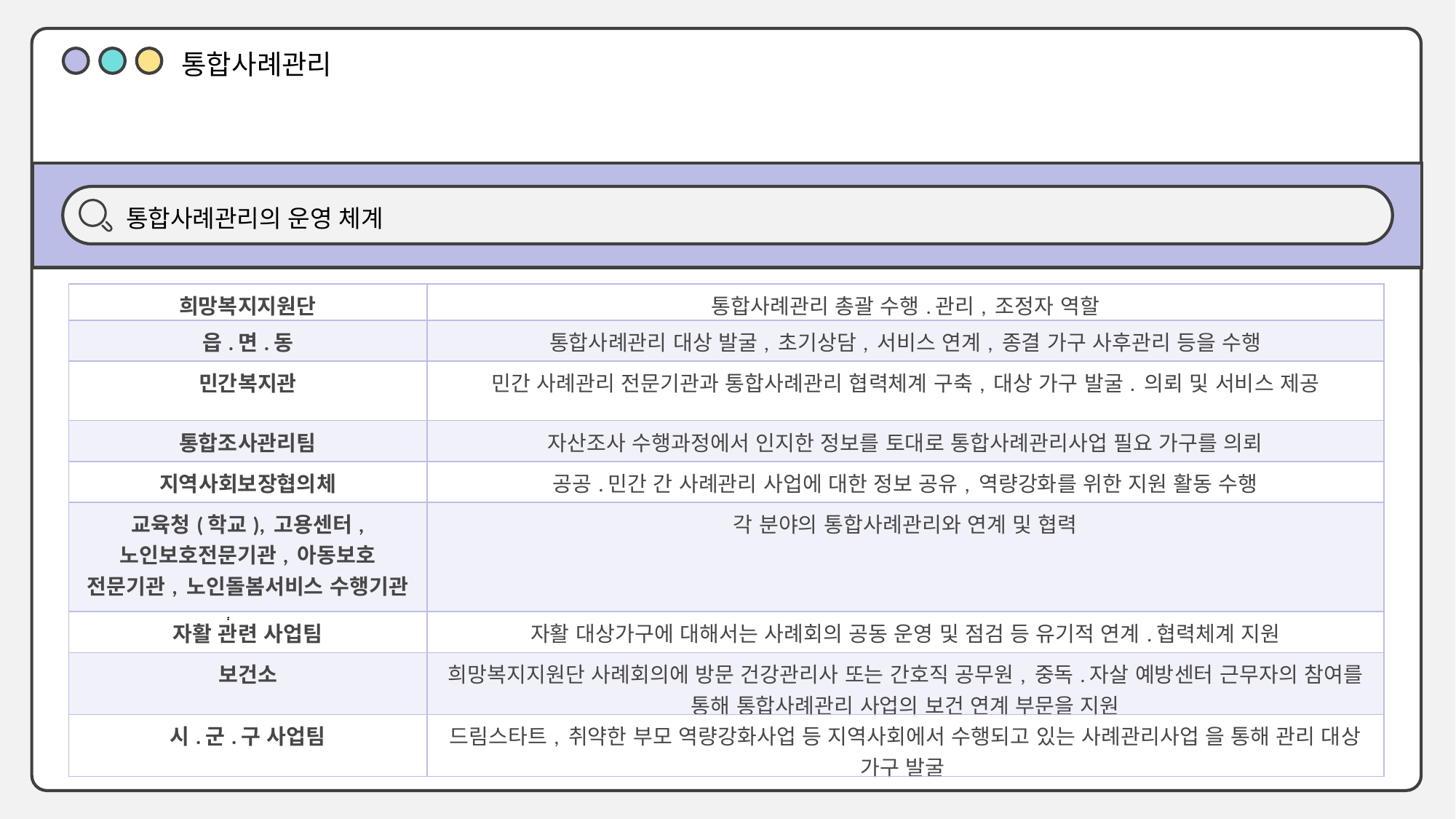

통합사례관리

통합사례관리의 운영 체계

| 희망복지지원단 | 통합사례관리 총괄 수행.관리, 조정자 역할 |
| --- | --- |
| 읍.면.동 | 통합사례관리 대상 발굴, 초기상담, 서비스 연계, 종결 가구 사후관리 등을 수행 |
| 민간복지관 | 민간 사례관리 전문기관과 통합사례관리 협력체계 구축, 대상 가구 발굴. 의뢰 및 서비스 제공 |
| 통합조사관리팀 | 자산조사 수행과정에서 인지한 정보를 토대로 통합사례관리사업 필요 가구를 의뢰 |
| 지역사회보장협의체 | 공공.민간 간 사례관리 사업에 대한 정보 공유, 역량강화를 위한 지원 활동 수행 |
| 교육청(학교), 고용센터, 노인보호전문기관, 아동보호 전문기관, 노인돌봄서비스 수행기관 | 각 분야의 통합사례관리와 연계 및 협력 |
| 자활 관련 사업팀 | 자활 대상가구에 대해서는 사례회의 공동 운영 및 점검 등 유기적 연계.협력체계 지원 |
| 보건소 | 희망복지지원단 사례회의에 방문 건강관리사 또는 간호직 공무원, 중독.자살 예방센터 근무자의 참여를 통해 통합사례관리 사업의 보건 연계 부문을 지원 |
| 시.군.구 사업팀 | 드림스타트, 취약한 부모 역량강화사업 등 지역사회에서 수행되고 있는 사례관리사업 을 통해 관리 대상 가구 발굴 |